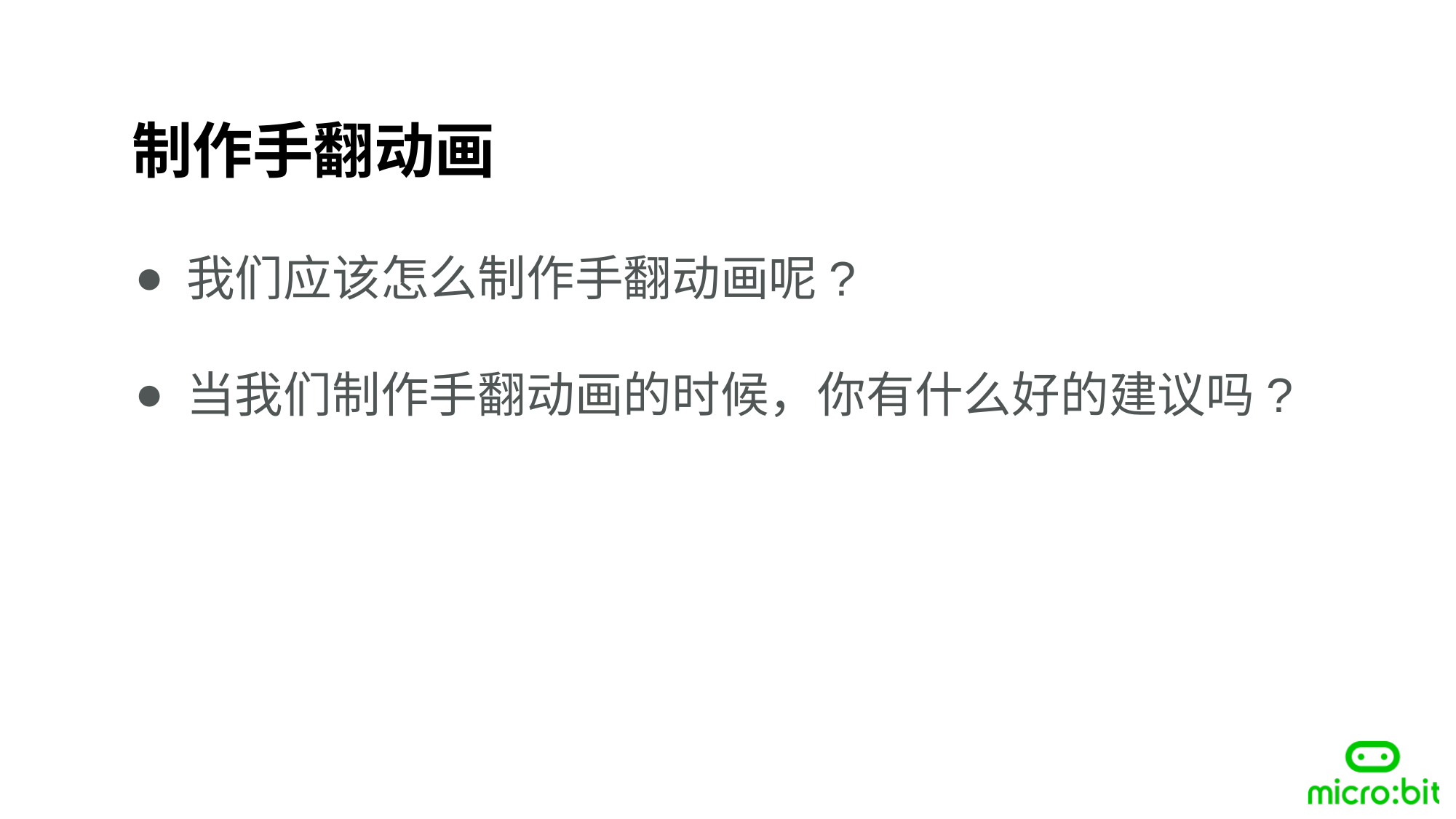

制作手翻动画

我们应该怎么制作手翻动画呢?

当我们制作手翻动画的时候，你有什么好的建议吗?